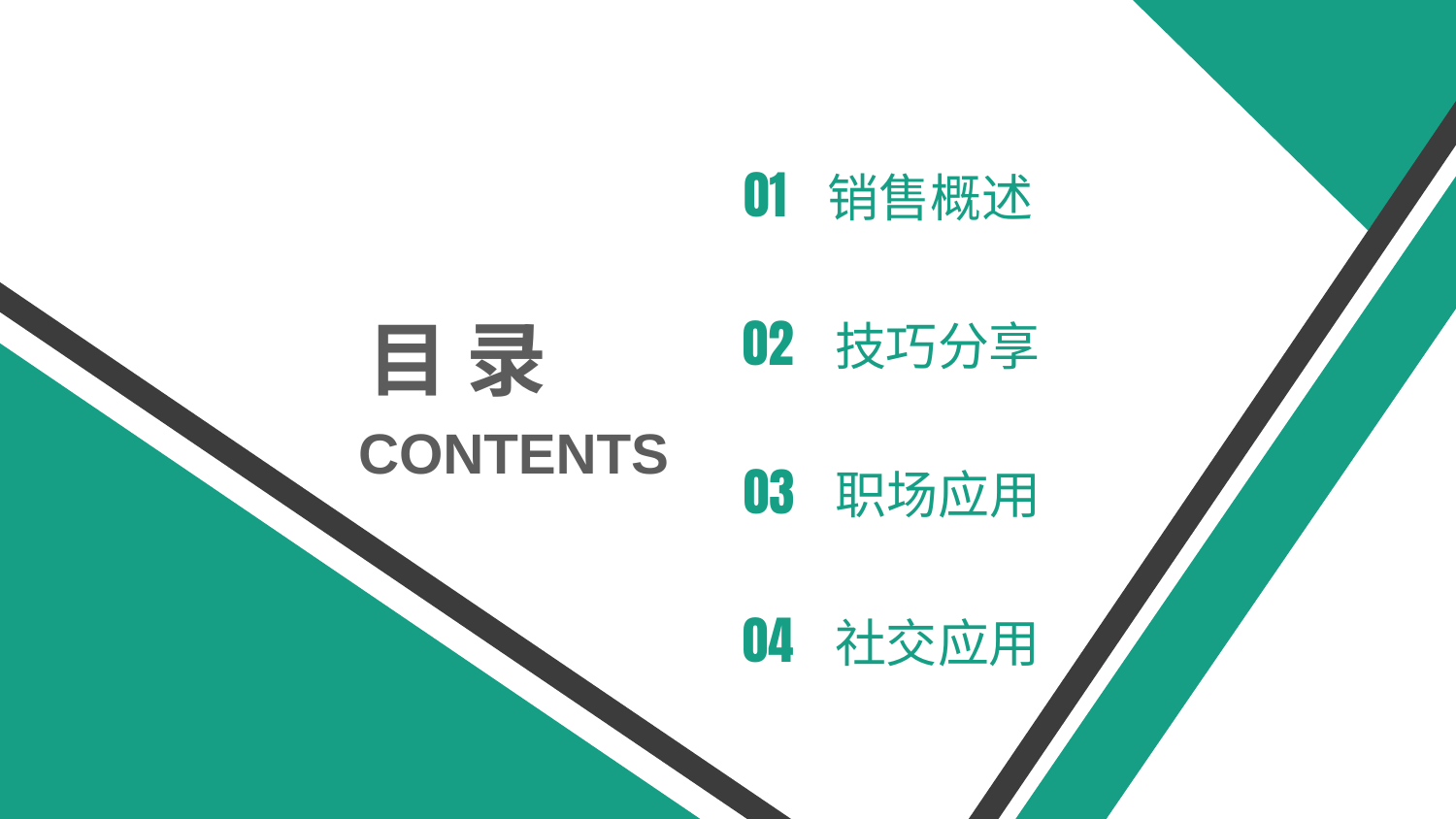

01  销售概述

目 录
02  技巧分享

CONTENTS
03  职场应用
04  社交应用